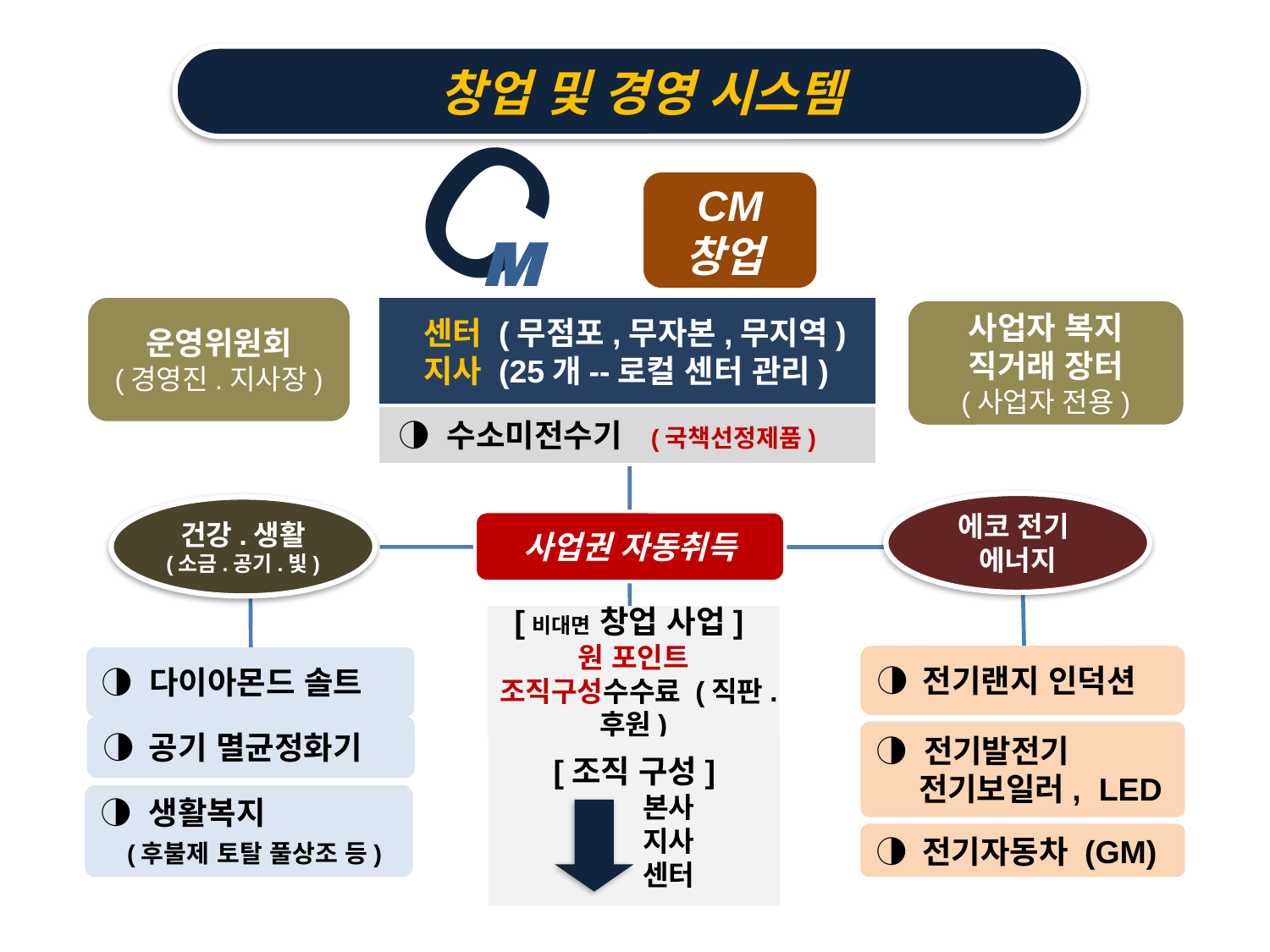

창업 및 경영 시스템
c
M

CM
창업
운영위원회
(경영진.지사장)

   센터 (무점포,무자본,무지역)
   지사 (25개--로컬 센터 관리)

 ◑ 수소미전수기   (국책선정제품)
사업자 복지
직거래 장터
(사업자 전용)
에코 전기
에너지
건강.생활
(소금.공기.빛)
사업권 자동취득
[비대면 창업 사업]
원 포인트 조직구성수수료 (직판.후원)
◑ 전기랜지 인덕션
◑ 다이아몬드 솔트
◑ 공기 멸균정화기
◑ 전기발전기
    전기보일러,  LED
[조직 구성]
        본사
        지사
        센터

◑ 생활복지
   (후불제 토탈 풀상조 등)
◑ 전기자동차 (GM)